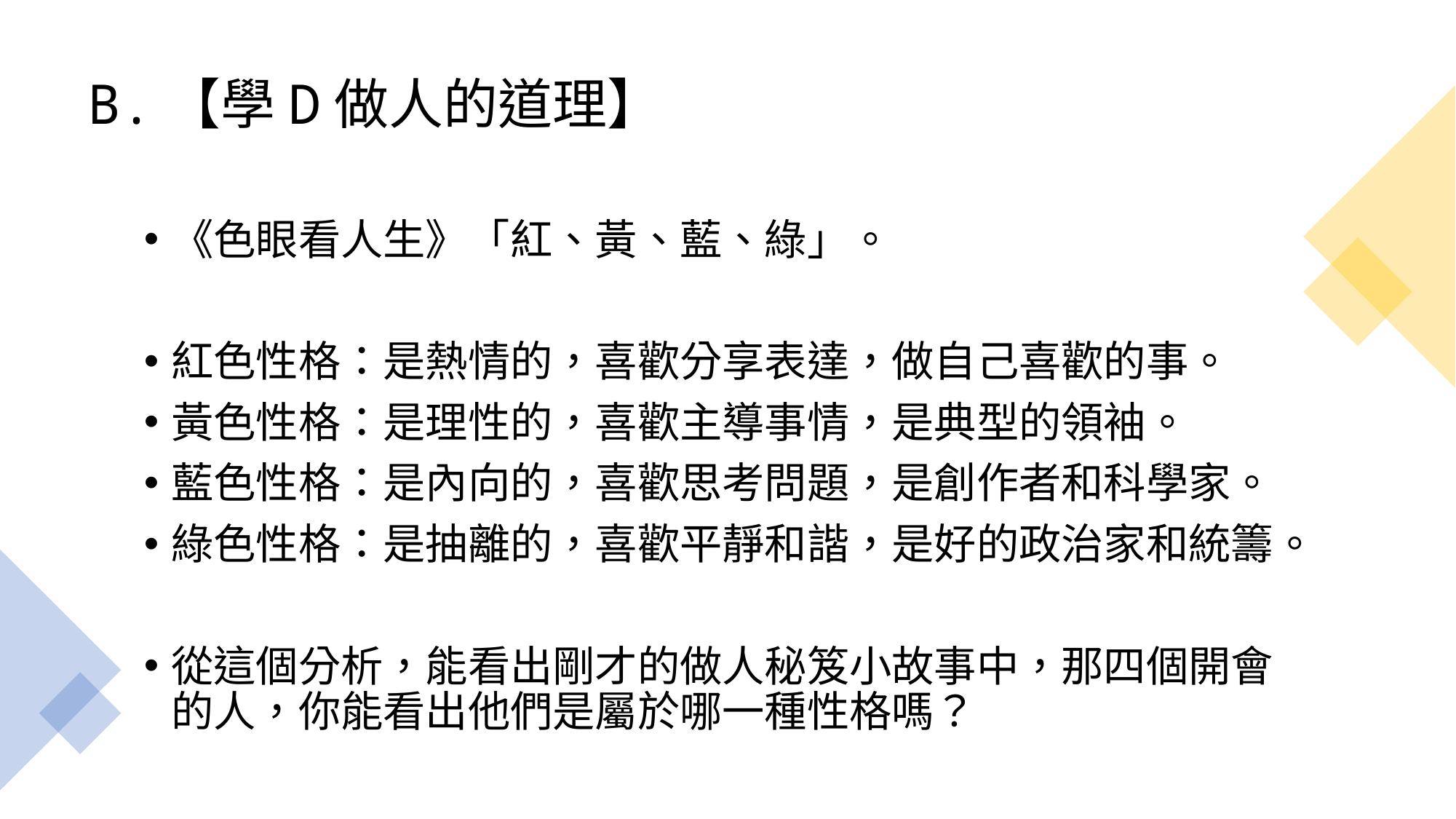

# B.【學D做人的道理】

《色眼看人生》「紅、黃、藍、綠」。

紅色性格：是熱情的，喜歡分享表達，做自己喜歡的事。
黃色性格：是理性的，喜歡主導事情，是典型的領袖。
藍色性格：是內向的，喜歡思考問題，是創作者和科學家。
綠色性格：是抽離的，喜歡平靜和諧，是好的政治家和統籌。

從這個分析，能看出剛才的做人秘笈小故事中，那四個開會的人，你能看出他們是屬於哪一種性格嗎？